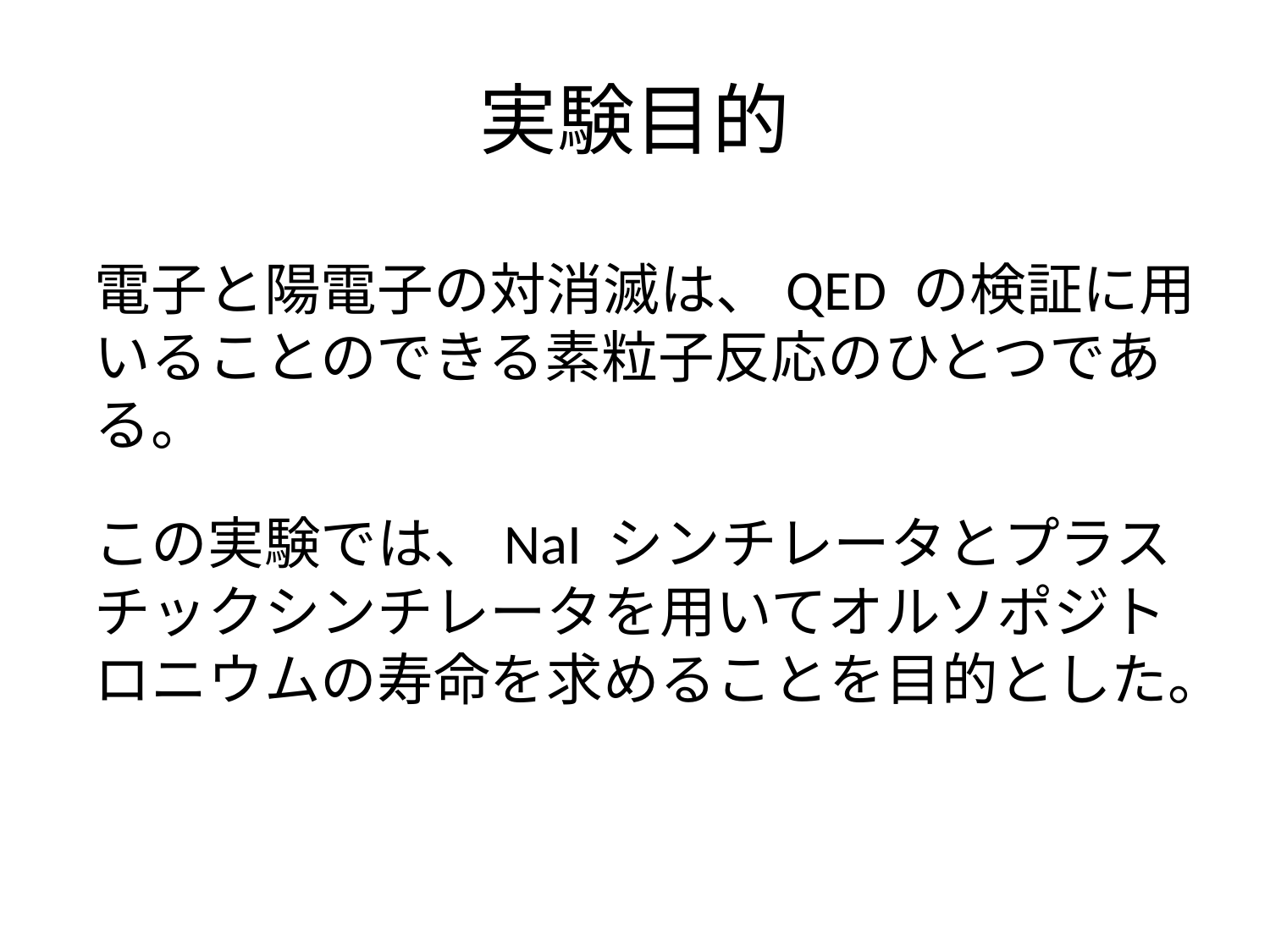

# 実験目的

電子と陽電子の対消滅は、QED の検証に用いることのできる素粒子反応のひとつである。

この実験では、NaI シンチレータとプラスチックシンチレータを用いてオルソポジトロニウムの寿命を求めることを目的とした。